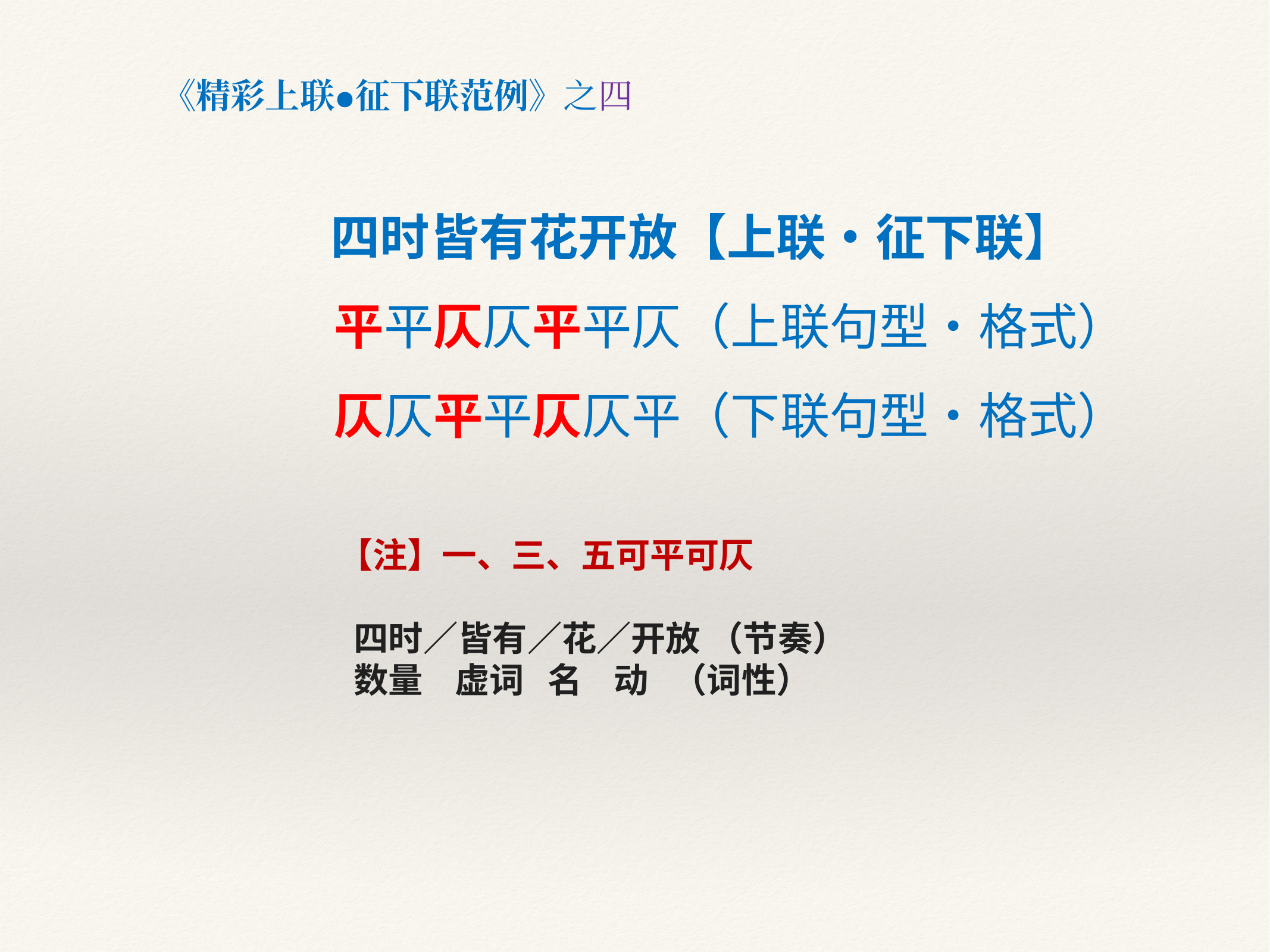

《精彩上联•征下联范例》之四
四时皆有花开放【上联•征下联】
    平平仄仄平平仄（上联句型•格式）
    仄仄平平仄仄平（下联句型•格式）

         【注】一、三、五可平可仄

           四时／皆有／花／开放 （节奏）
           数量    虚词   名    动   （词性）